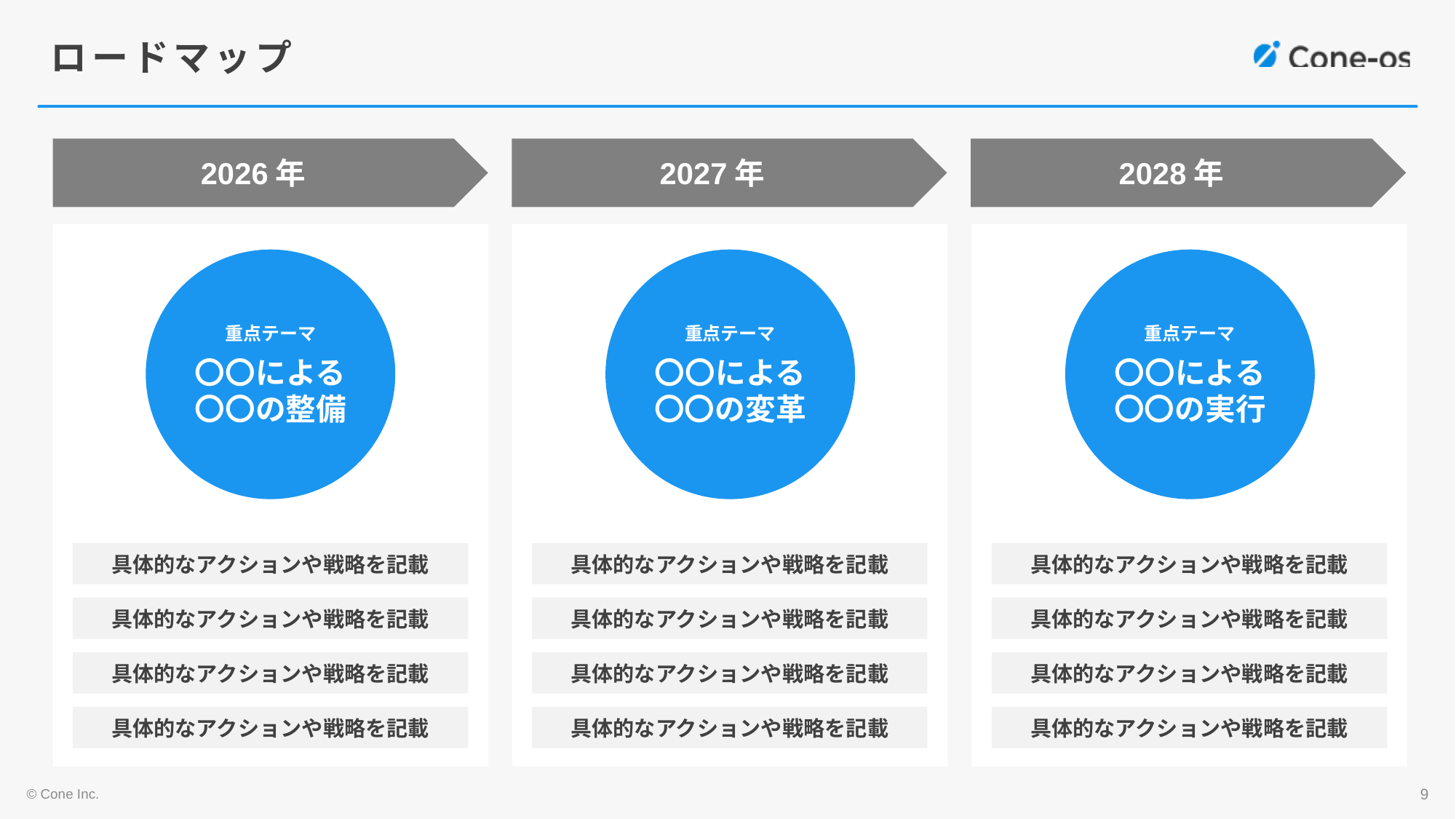

# ロードマップ
2026年
2027年
2028年

重点テーマ
〇〇による
〇〇の整備
重点テーマ
〇〇による
〇〇の変革
重点テーマ
〇〇による
〇〇の実行
具体的なアクションや戦略を記載
具体的なアクションや戦略を記載
具体的なアクションや戦略を記載
具体的なアクションや戦略を記載
具体的なアクションや戦略を記載
具体的なアクションや戦略を記載
具体的なアクションや戦略を記載
具体的なアクションや戦略を記載
具体的なアクションや戦略を記載
具体的なアクションや戦略を記載
具体的なアクションや戦略を記載
具体的なアクションや戦略を記載
9
© Cone Inc.